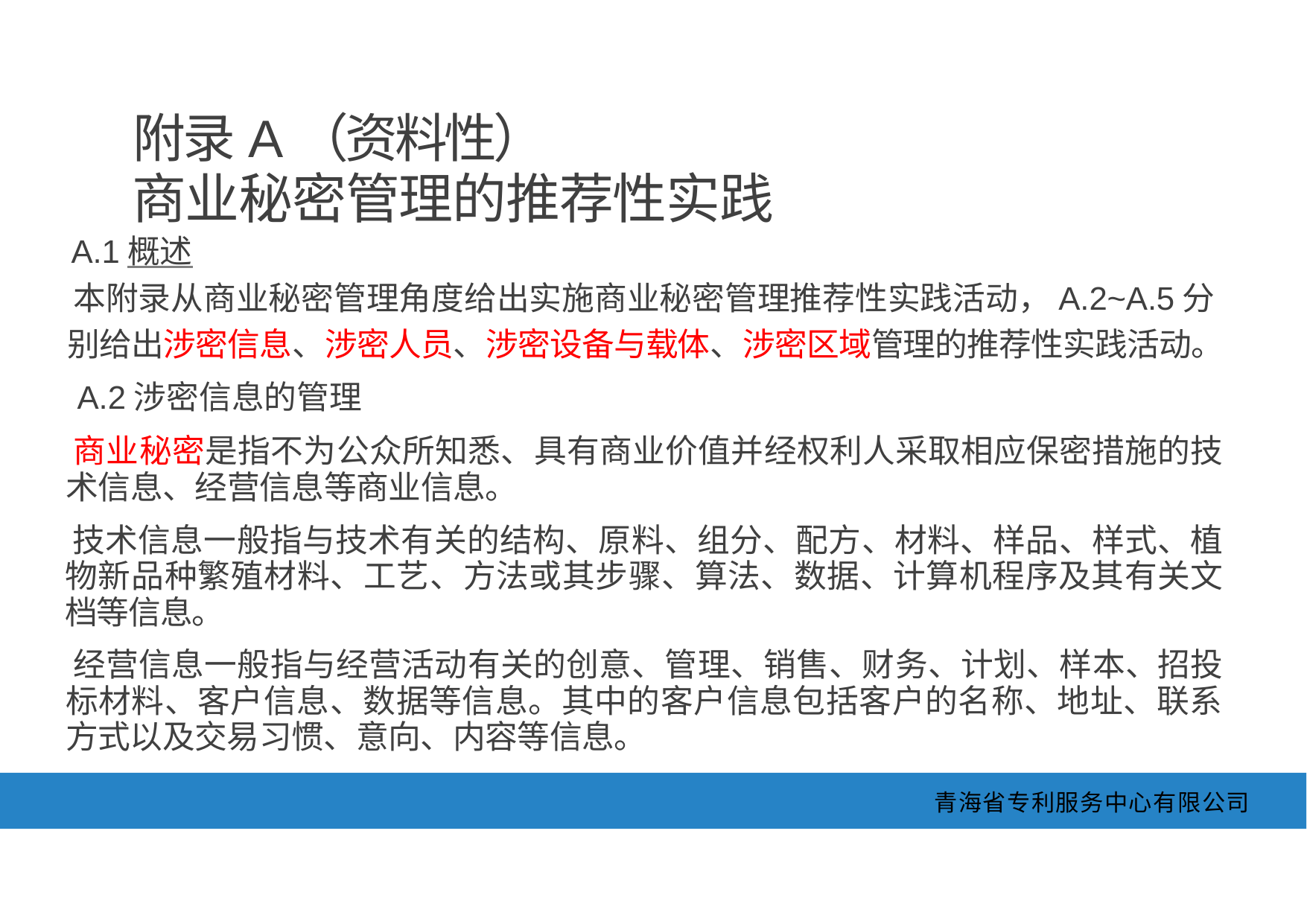

附录A（资料性）
商业秘密管理的推荐性实践
A.1概述
本附录从商业秘密管理角度给出实施商业秘密管理推荐性实践活动，A.2~A.5分   别给出涉密信息、涉密人员、涉密设备与载体、涉密区域管理的推荐性实践活动。
A.2涉密信息的管理
商业秘密是指不为公众所知悉、具有商业价值并经权利人采取相应保密措施的技 术信息、经营信息等商业信息。
技术信息一般指与技术有关的结构、原料、组分、配方、材料、样品、样式、植 物新品种繁殖材料、工艺、方法或其步骤、算法、数据、计算机程序及其有关文 档等信息。

经营信息一般指与经营活动有关的创意、管理、销售、财务、计划、样本、招投 标材料、客户信息、数据等信息。其中的客户信息包括客户的名称、地址、联系 方式以及交易习惯、意向、内容等信息。

青海省专利服务中心有限公司